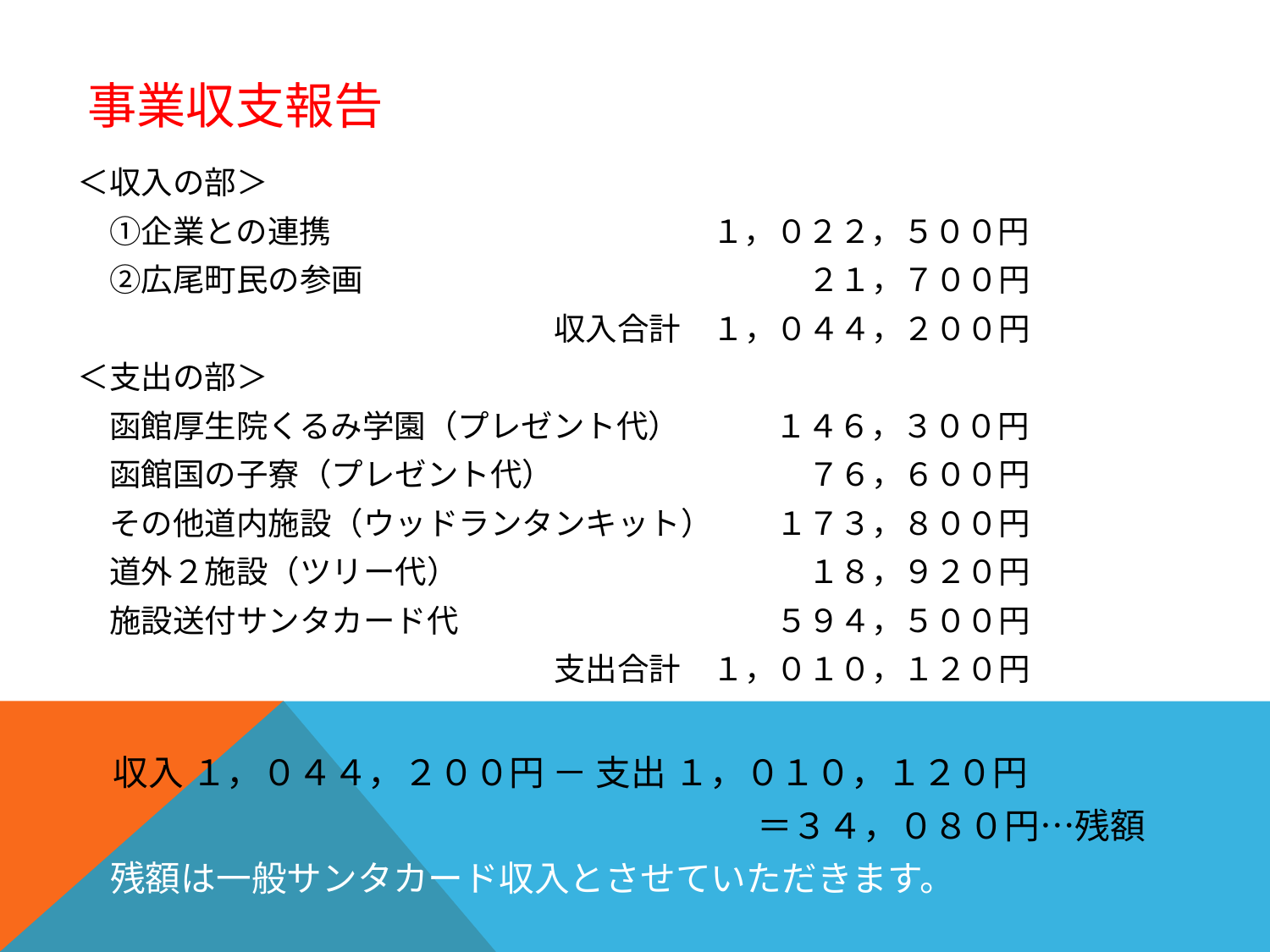

# 事業収支報告
＜収入の部＞
　①企業との連携　　　　　　　　　　　　１，０２２，５００円
　②広尾町民の参画　　　　　　　　　　　　　　２１，７００円
　　　　　　　　　　　　　　　収入合計　１，０４４，２００円
＜支出の部＞
　函館厚生院くるみ学園（プレゼント代）　　　１４６，３００円
　函館国の子寮（プレゼント代）　　　　　　　　７６，６００円
　その他道内施設（ウッドランタンキット）　　１７３，８００円
　道外２施設（ツリー代）　　　　　　　　　　　１８，９２０円
　施設送付サンタカード代　　　　　　　　　　５９４，５００円
　　　　　　　　　　　　　　　支出合計　１，０１０，１２０円

　収入 １，０４４，２００円 － 支出 １，０１０，１２０円
　　　　　　　　　　　　　　　　　　　 ＝３４，０８０円…残額
残額は一般サンタカード収入とさせていただきます。